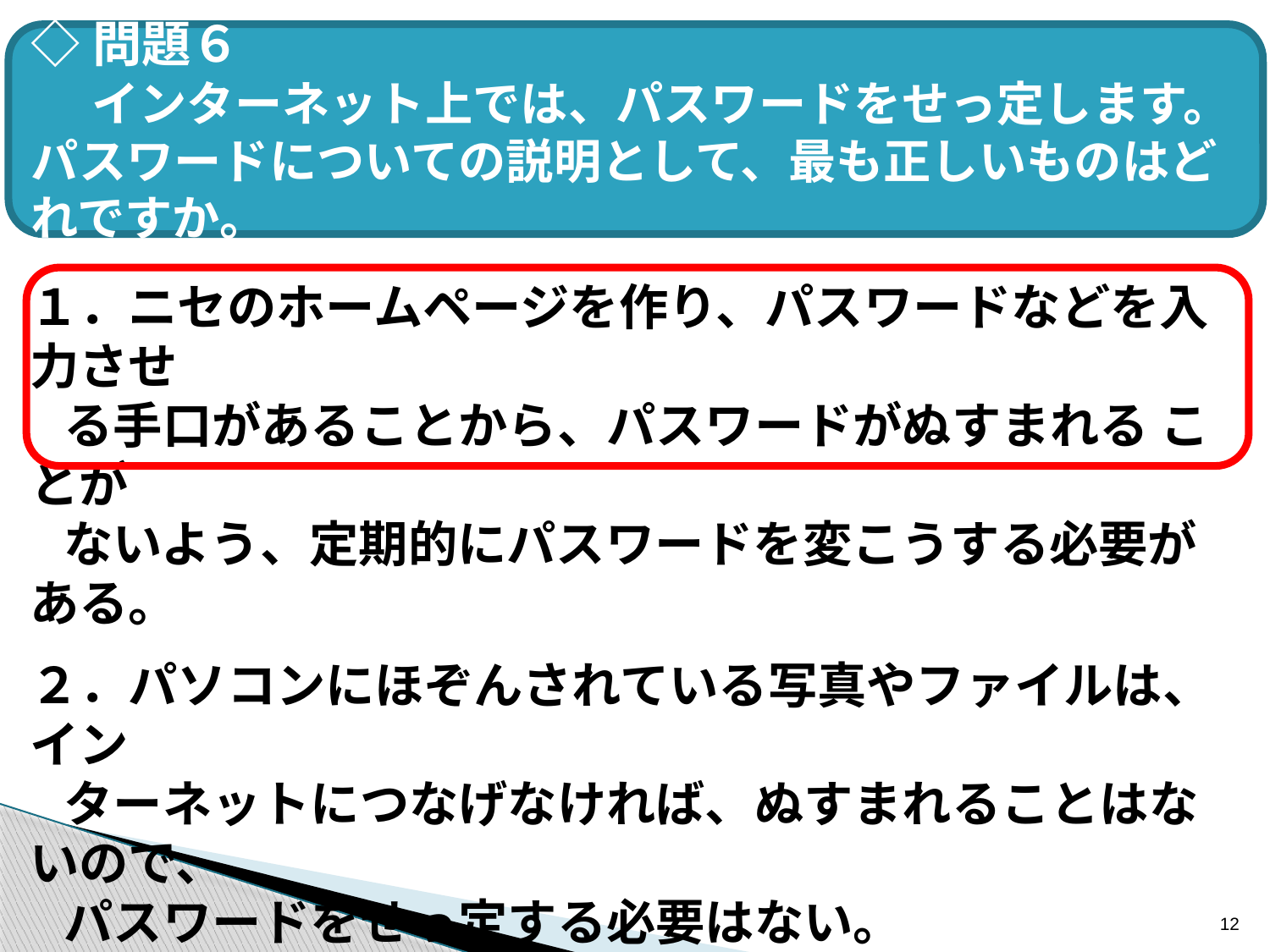

◇問題６
　 インターネット上では、パスワードをせっ定します。パスワードについての説明として、最も正しいものはどれですか。

１．ニセのホームページを作り、パスワードなどを入力させ
  る手口があることから、パスワードがぬすまれる ことが
  ないよう、定期的にパスワードを変こうする必要がある。

２．パソコンにほぞんされている写真やファイルは、イン
  ターネットにつなげなければ、ぬすまれることはないので、
  パスワードをせっ定する必要はない。

３．こまったときのために、パスワードを友だちに事前に教
  えておくことが大切である。
12